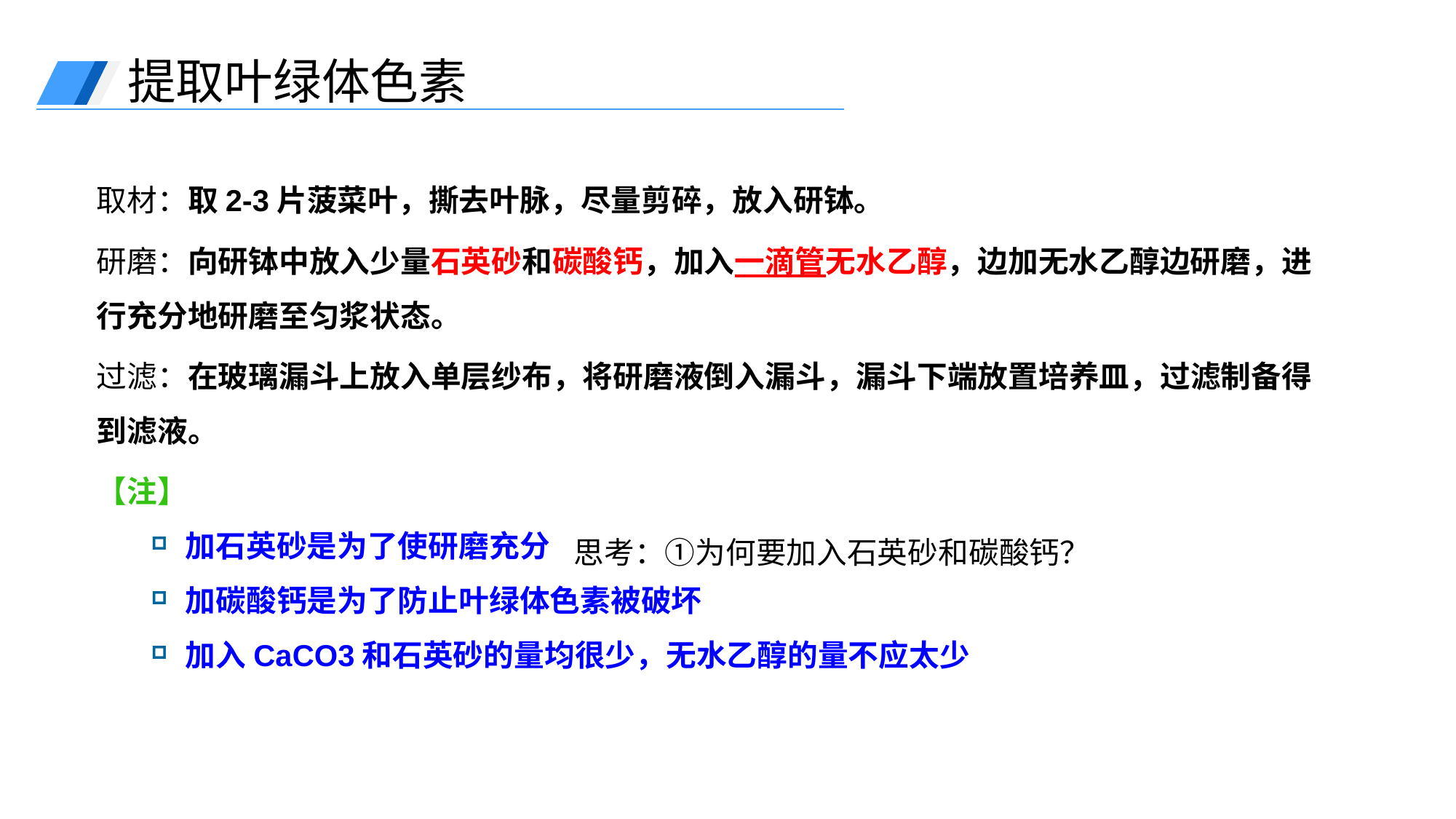

提取叶绿体色素
取材：取2-3片菠菜叶，撕去叶脉，尽量剪碎，放入研钵。
研磨：向研钵中放入少量石英砂和碳酸钙，加入一滴管无水乙醇，边加无水乙醇边研磨，进行充分地研磨至匀浆状态。
过滤：在玻璃漏斗上放入单层纱布，将研磨液倒入漏斗，漏斗下端放置培养皿，过滤制备得到滤液。
【注】
加石英砂是为了使研磨充分
加碳酸钙是为了防止叶绿体色素被破坏
加入CaCO3和石英砂的量均很少，无水乙醇的量不应太少
思考：①为何要加入石英砂和碳酸钙？